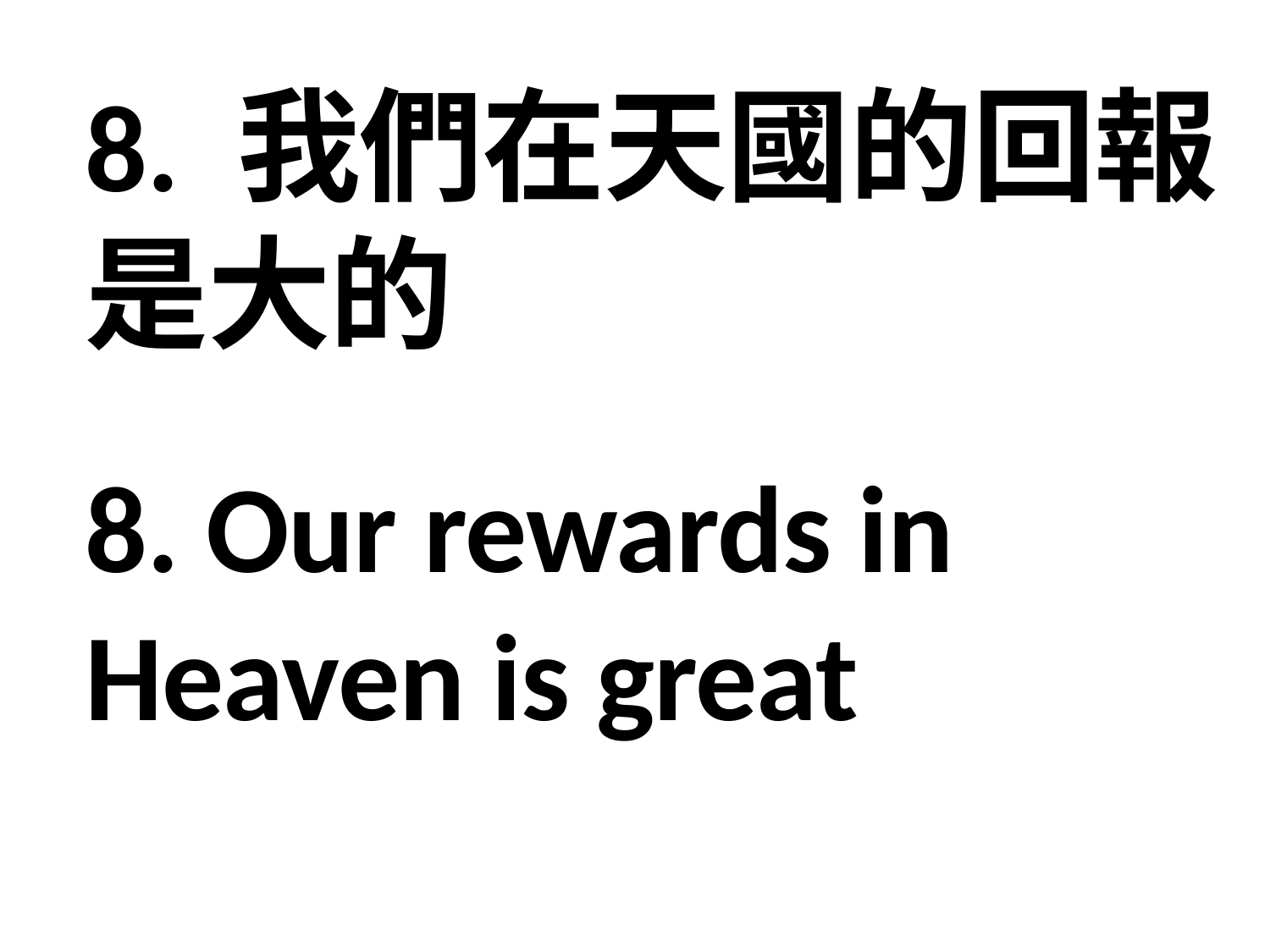

8. 我們在天國的回報是大的

8. Our rewards in Heaven is great